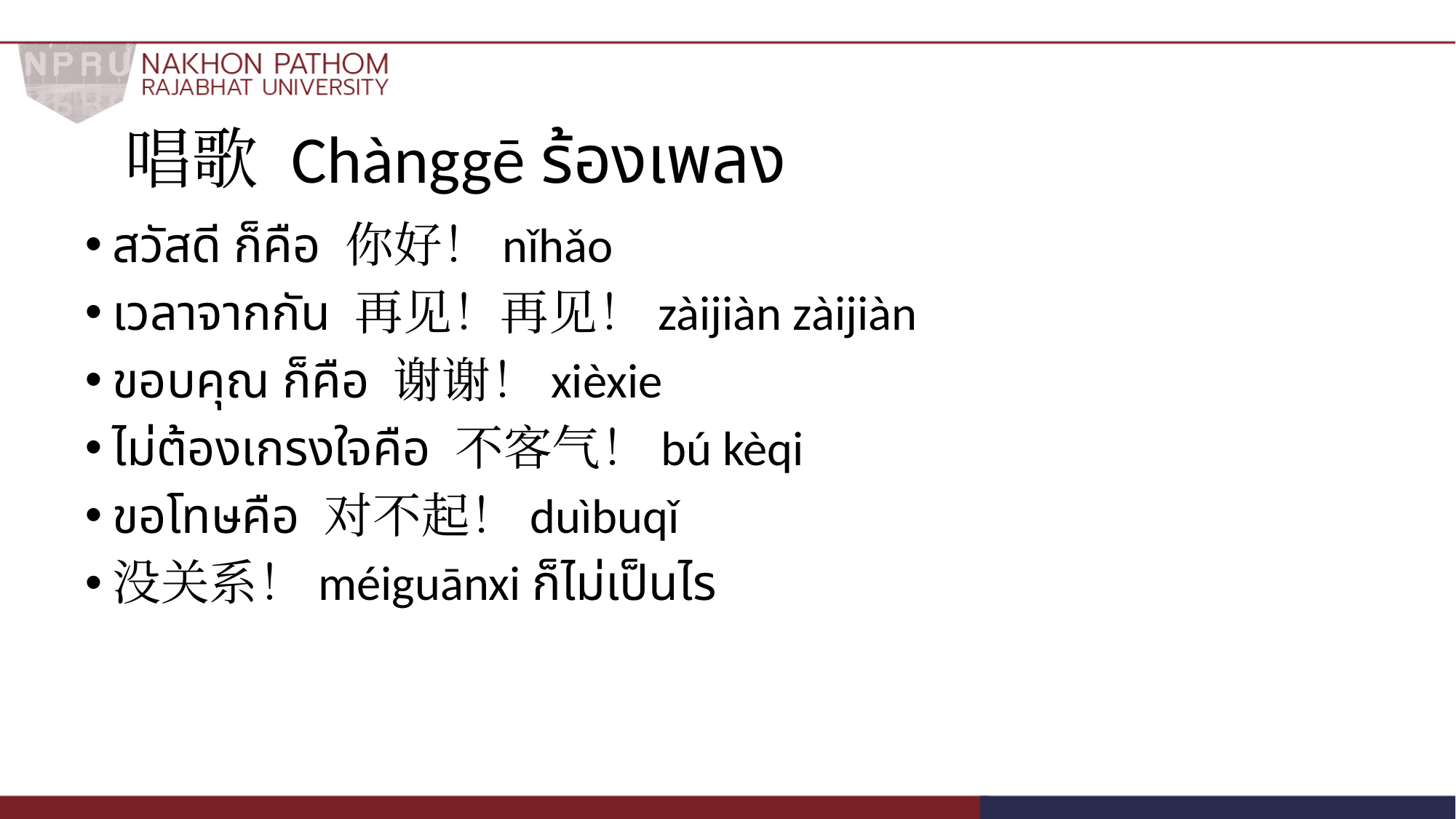

# 唱歌 Chànggē ร้องเพลง
สวัสดี ก็คือ 你好！nǐhǎo
เวลาจากกัน 再见！再见！zàijiàn zàijiàn
ขอบคุณ ก็คือ 谢谢！xièxie
ไม่ต้องเกรงใจคือ 不客气！bú kèqi
ขอโทษคือ 对不起！duìbuqǐ
没关系！méiguānxi ก็ไม่เป็นไร